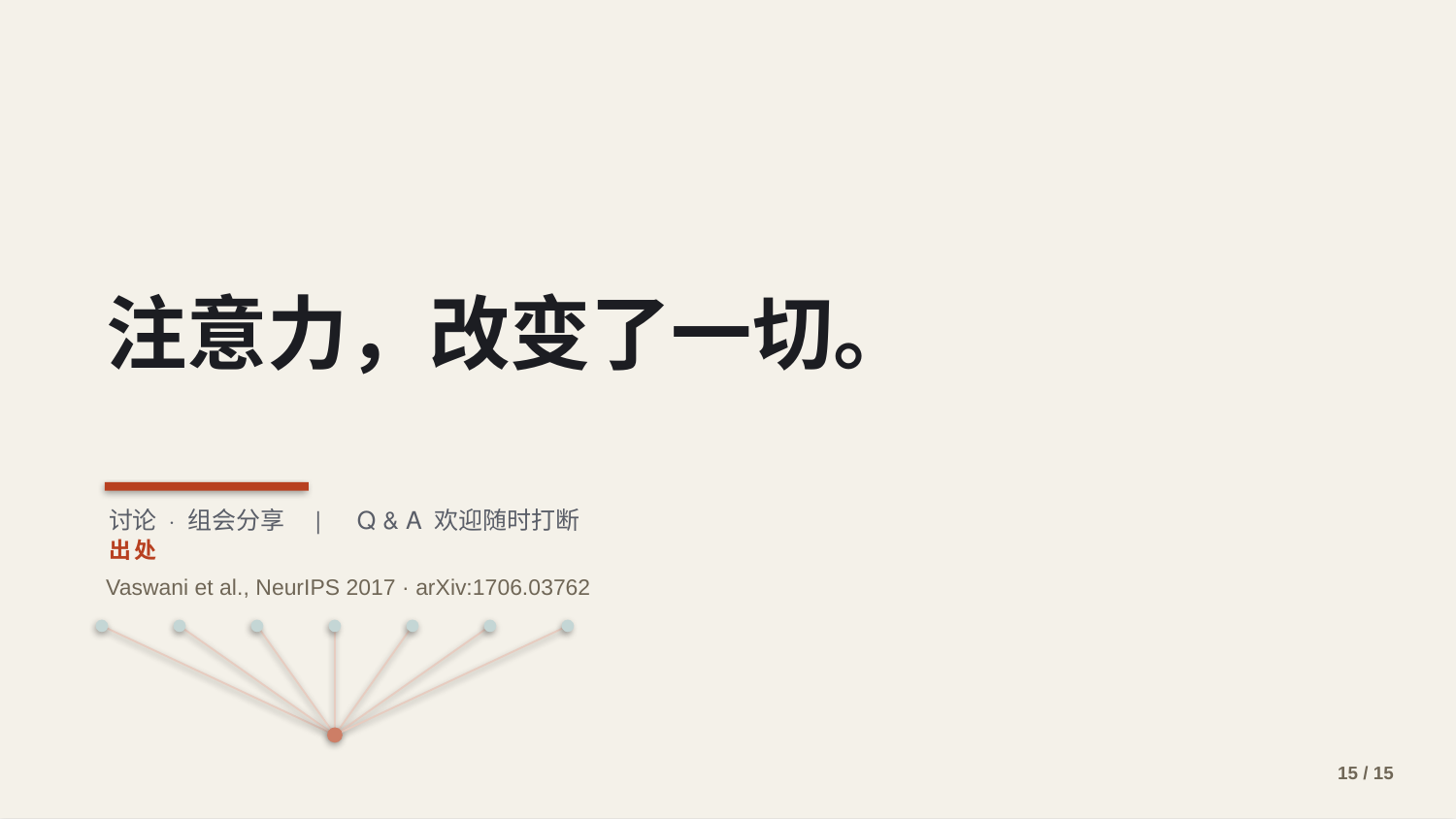

注意力，改变了一切。

讨论 · 组会分享　|　Q & A 欢迎随时打断
出处
Vaswani et al., NeurIPS 2017 · arXiv:1706.03762

15 / 15